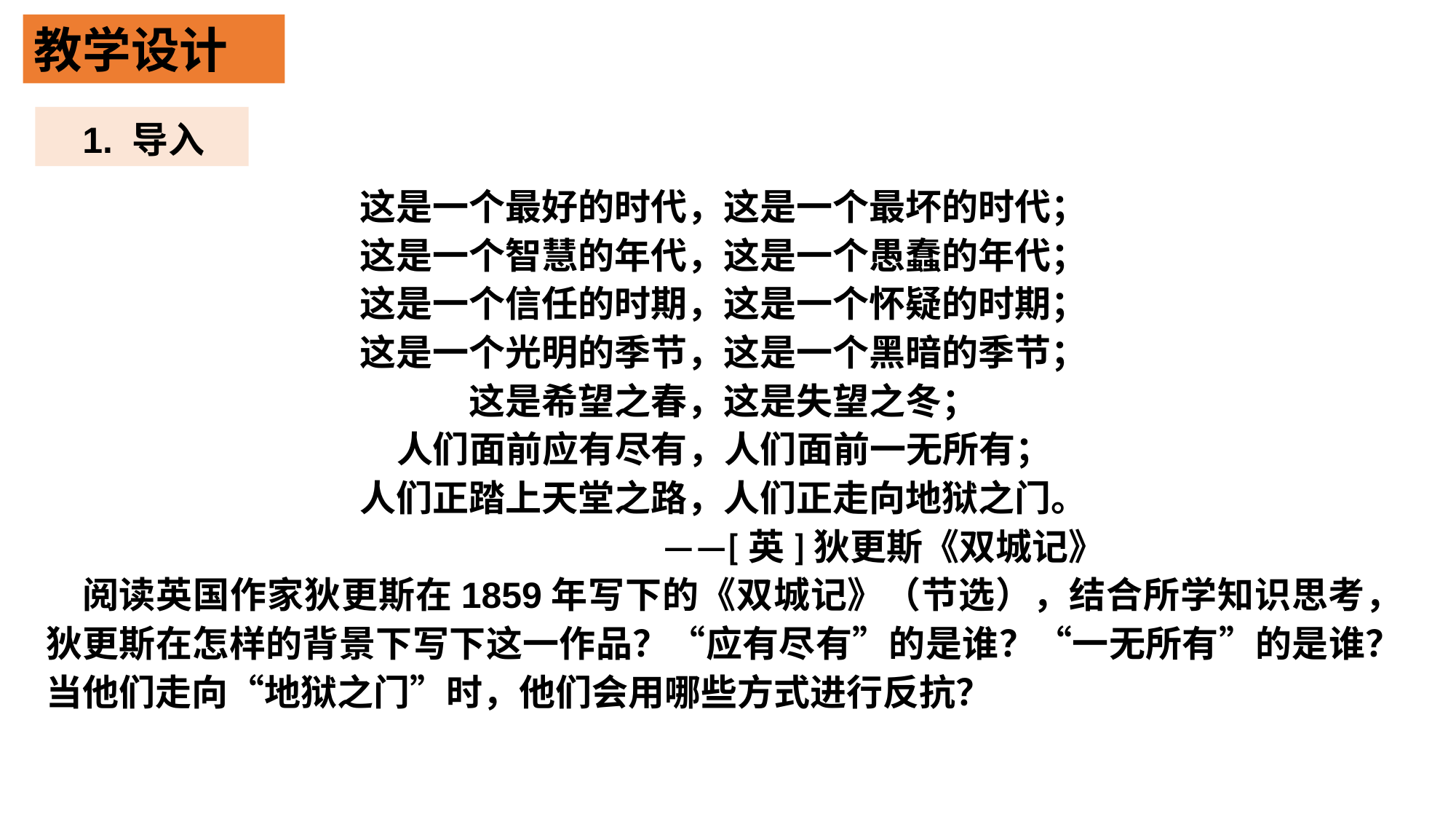

教学设计
1. 导入
这是一个最好的时代，这是一个最坏的时代；
这是一个智慧的年代，这是一个愚蠢的年代；
这是一个信任的时期，这是一个怀疑的时期；
这是一个光明的季节，这是一个黑暗的季节；
这是希望之春，这是失望之冬；
人们面前应有尽有，人们面前一无所有；
人们正踏上天堂之路，人们正走向地狱之门。
                                       ——[英]狄更斯《双城记》
阅读英国作家狄更斯在1859年写下的《双城记》（节选），结合所学知识思考，狄更斯在怎样的背景下写下这一作品？“应有尽有”的是谁？“一无所有”的是谁？当他们走向“地狱之门”时，他们会用哪些方式进行反抗？